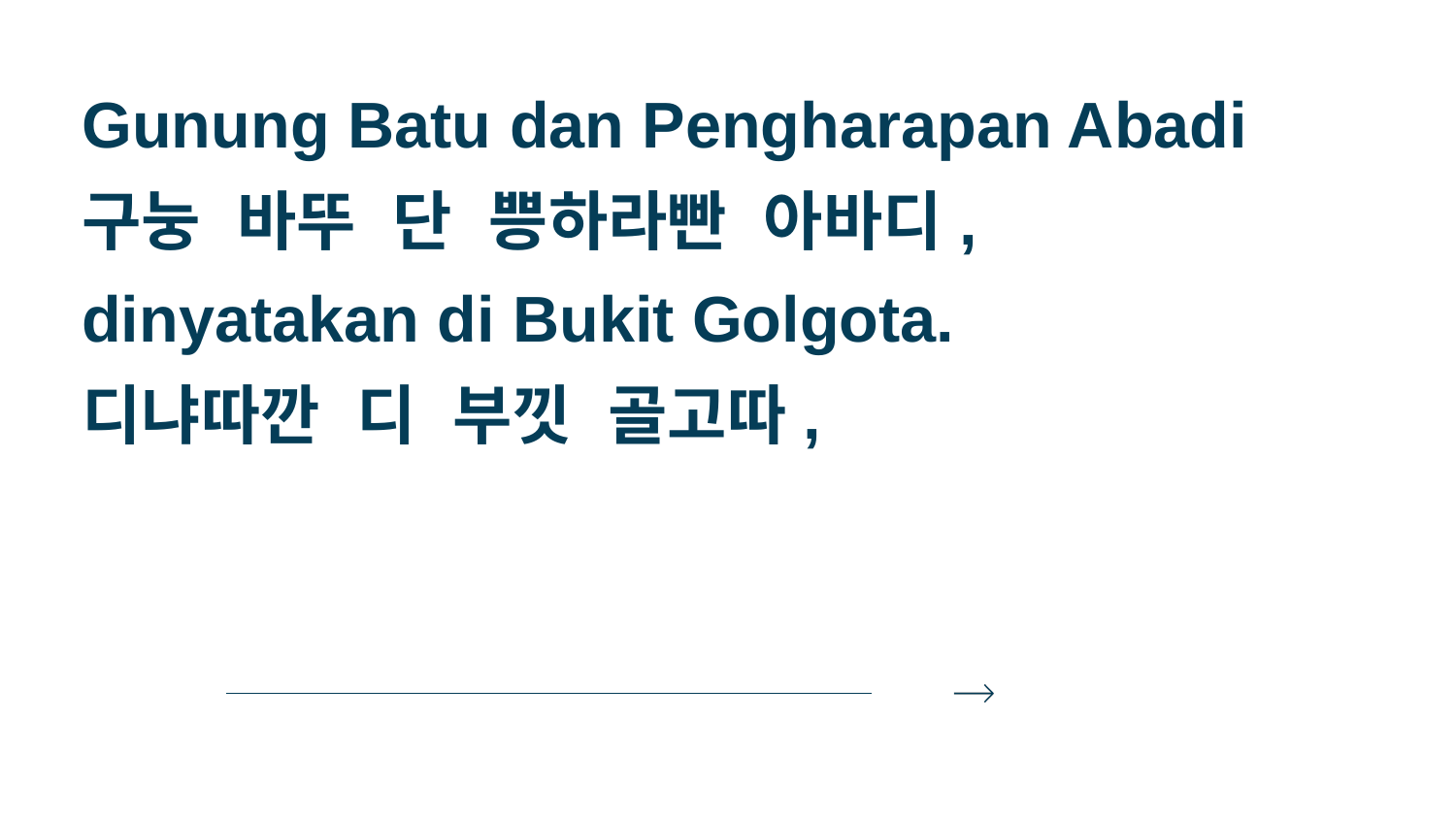

Gunung Batu dan Pengharapan Abadi
구눙  바뚜  단  쁭하라빤  아바디,
dinyatakan di Bukit Golgota.
디냐따깐  디  부낏  골고따,